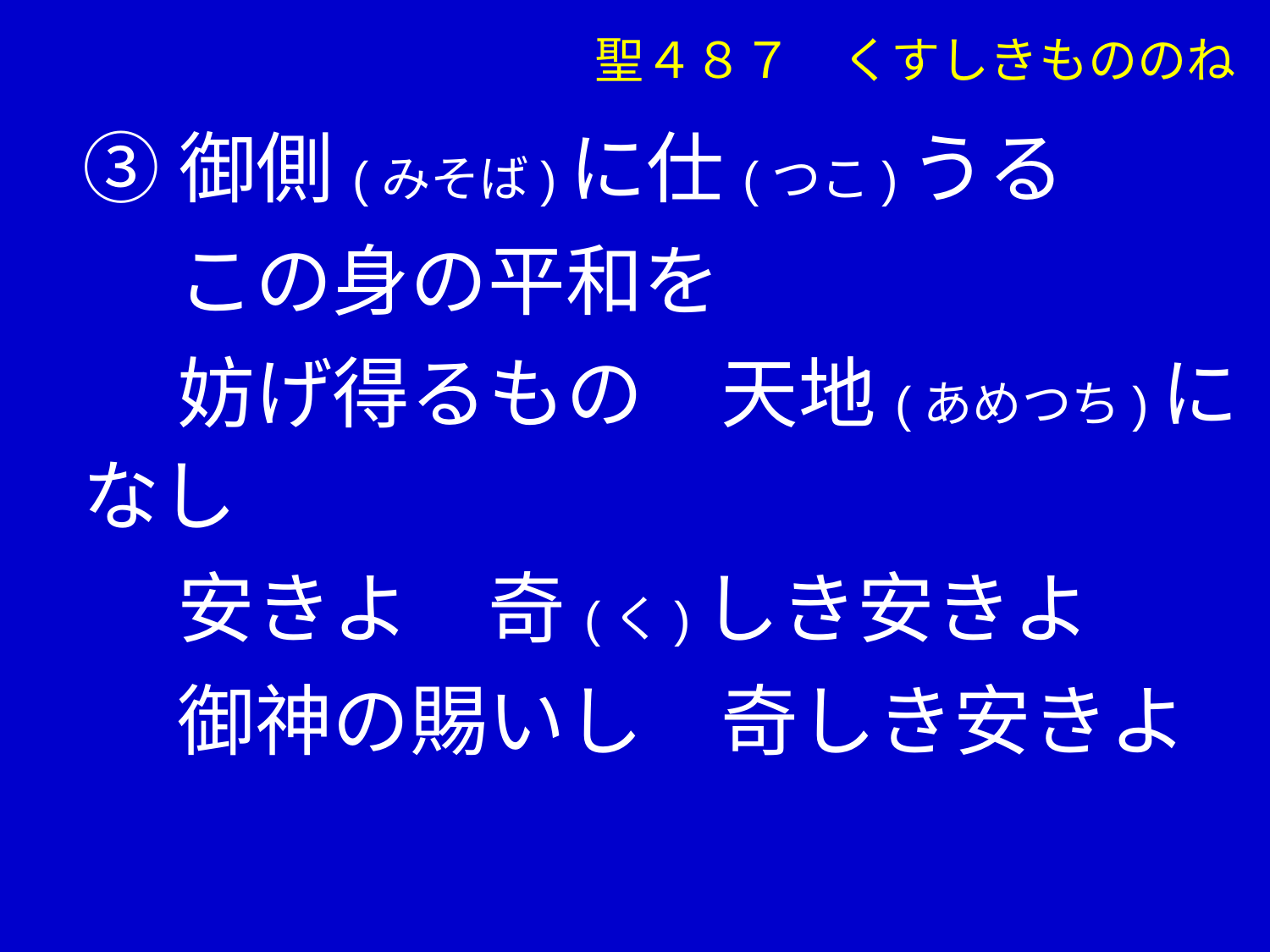

聖４８７　くすしきもののね
③御側(みそば)に仕(つこ)うる
　 この身の平和を
　 妨げ得るもの　天地(あめつち)になし
　 安きよ　奇(く)しき安きよ
　 御神の賜いし　奇しき安きよ